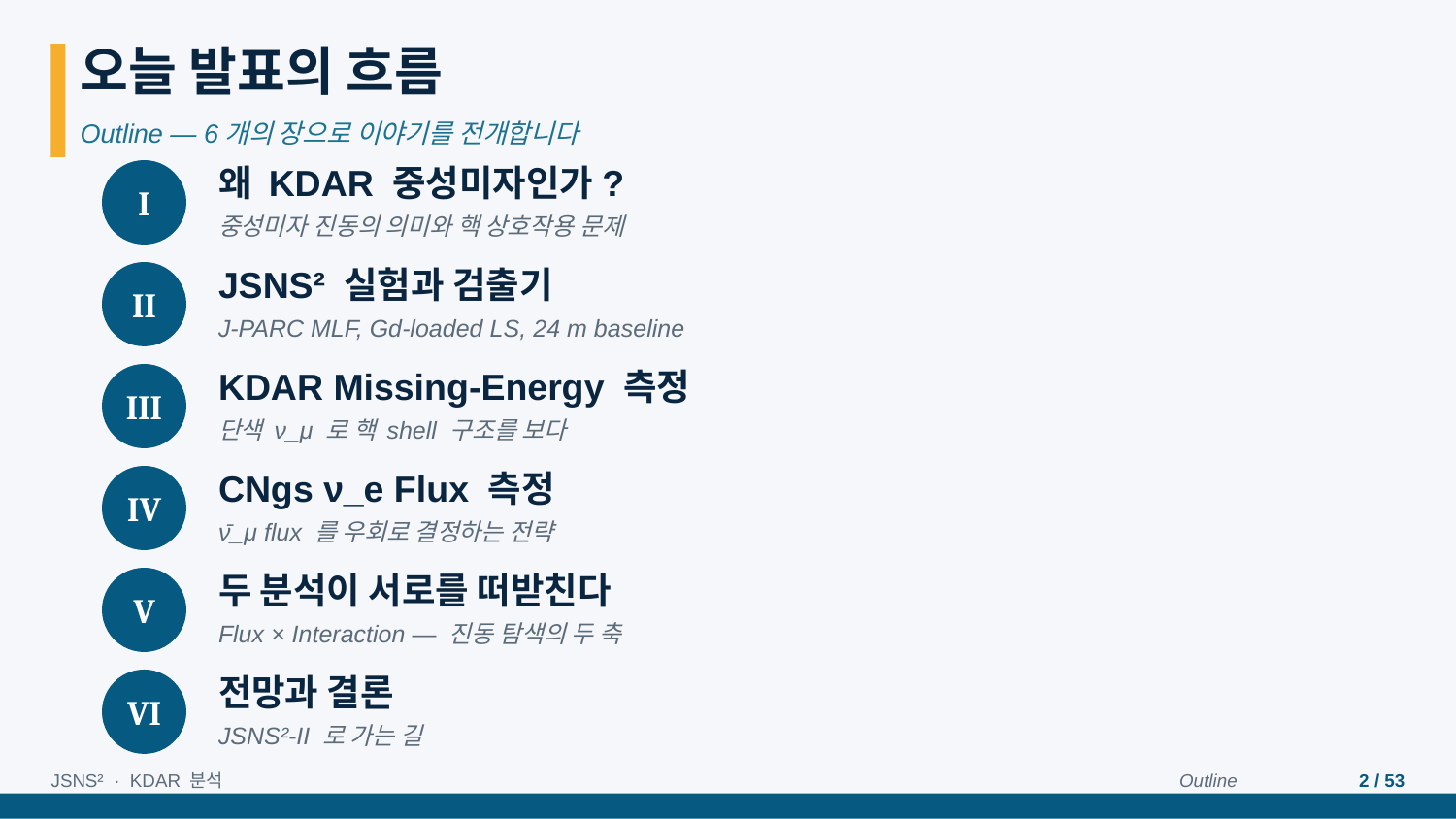

오늘 발표의 흐름

Outline — 6개의 장으로 이야기를 전개합니다

I
왜 KDAR 중성미자인가?
중성미자 진동의 의미와 핵 상호작용 문제

II
JSNS² 실험과 검출기
J-PARC MLF, Gd-loaded LS, 24 m baseline

III
KDAR Missing-Energy 측정
단색 ν_μ 로 핵 shell 구조를 보다

IV
CNgs ν_e Flux 측정
ν̄_μ flux 를 우회로 결정하는 전략

V
두 분석이 서로를 떠받친다
Flux × Interaction — 진동 탐색의 두 축

VI
전망과 결론
JSNS²-II 로 가는 길
JSNS²  ·  KDAR 분석
Outline
2 / 53